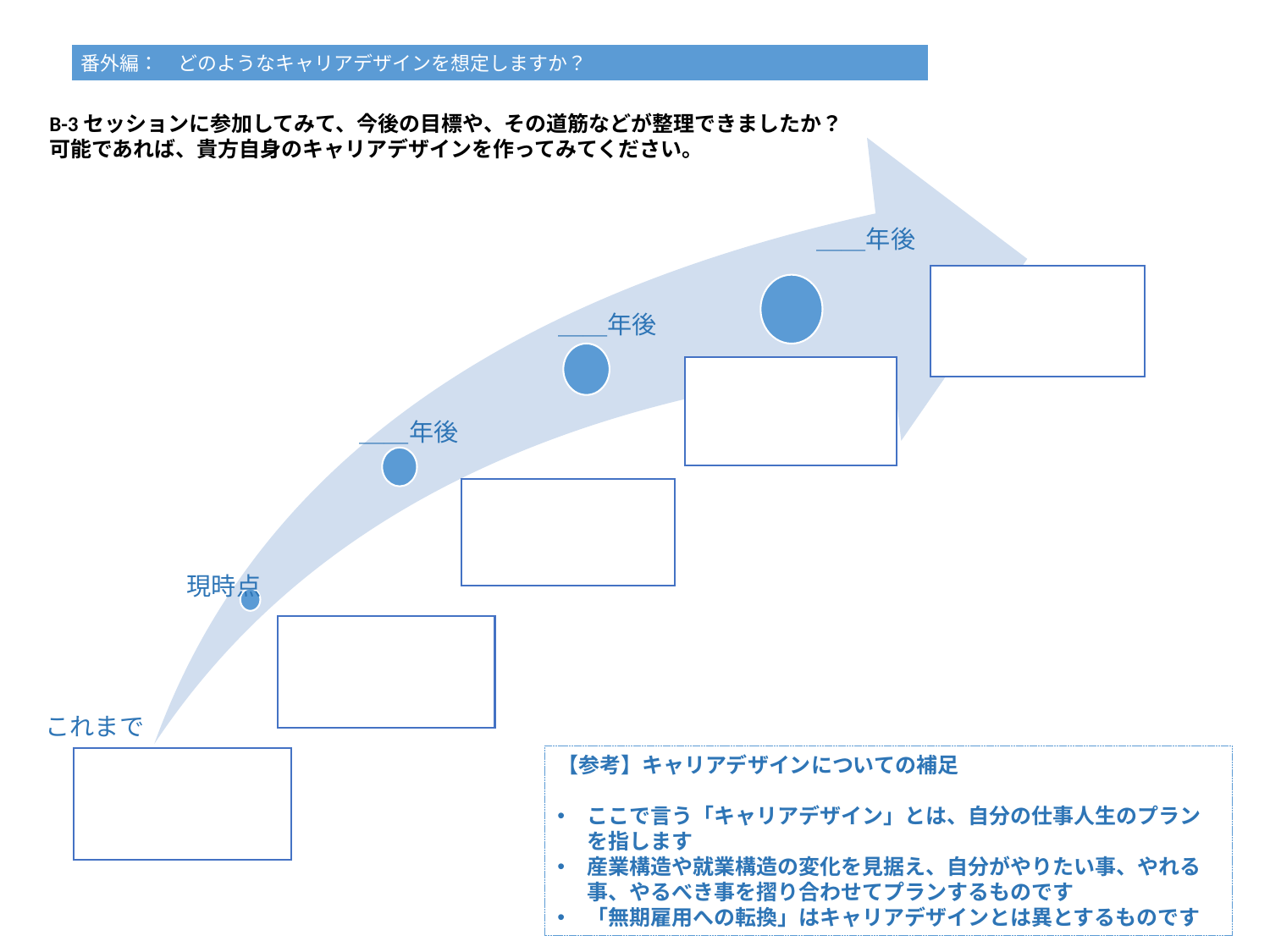

| 番外編：　どのようなキャリアデザインを想定しますか？ |
| --- |
B-3セッションに参加してみて、今後の目標や、その道筋などが整理できましたか？
可能であれば、貴方自身のキャリアデザインを作ってみてください。

＿＿年後
＿＿年後
＿＿年後
現時点
これまで
【参考】キャリアデザインについての補足

ここで言う「キャリアデザイン」とは、自分の仕事人生のプランを指します
産業構造や就業構造の変化を見据え、自分がやりたい事、やれる事、やるべき事を摺り合わせてプランするものです
「無期雇用への転換」はキャリアデザインとは異とするものです